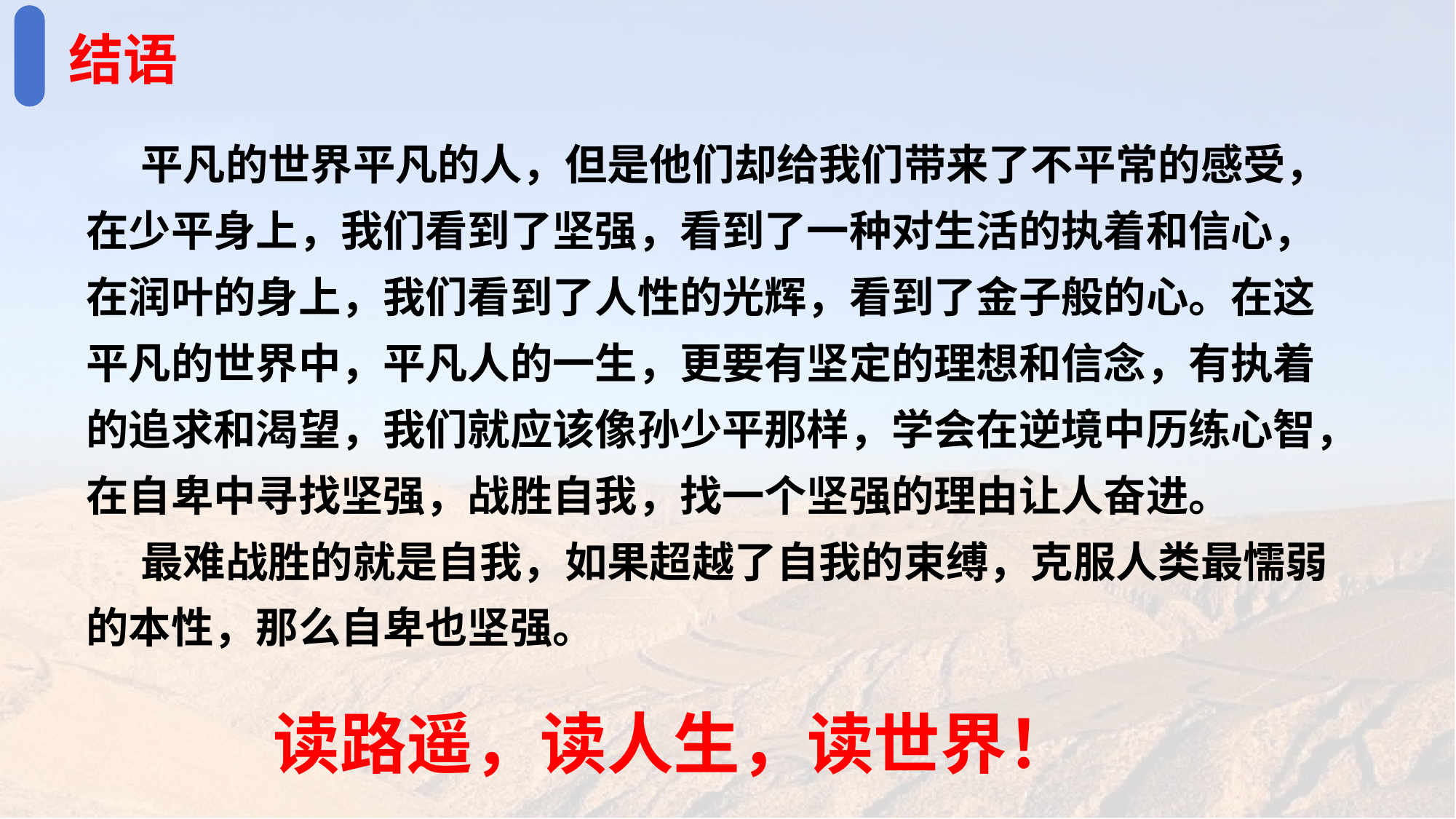

结语
平凡的世界平凡的人，但是他们却给我们带来了不平常的感受，在少平身上，我们看到了坚强，看到了一种对生活的执着和信心，在润叶的身上，我们看到了人性的光辉，看到了金子般的心。在这平凡的世界中，平凡人的一生，更要有坚定的理想和信念，有执着的追求和渴望，我们就应该像孙少平那样，学会在逆境中历练心智，在自卑中寻找坚强，战胜自我，找一个坚强的理由让人奋进。
最难战胜的就是自我，如果超越了自我的束缚，克服人类最懦弱的本性，那么自卑也坚强。
读路遥，读人生，读世界！